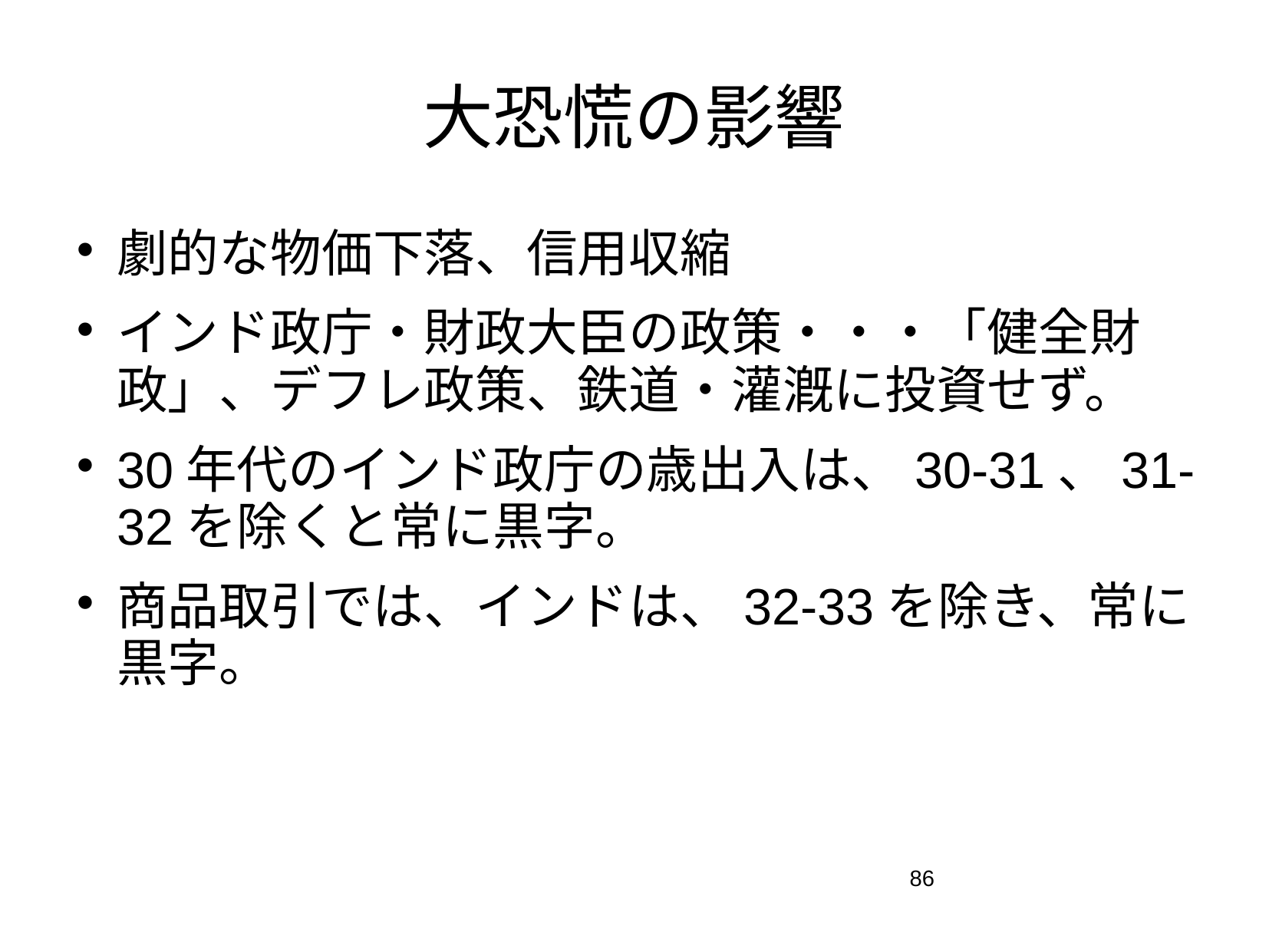

# 大恐慌の影響
劇的な物価下落、信用収縮
インド政庁・財政大臣の政策・・・「健全財政」、デフレ政策、鉄道・灌漑に投資せず。
30年代のインド政庁の歳出入は、30-31、31-32を除くと常に黒字。
商品取引では、インドは、32-33を除き、常に黒字。

86